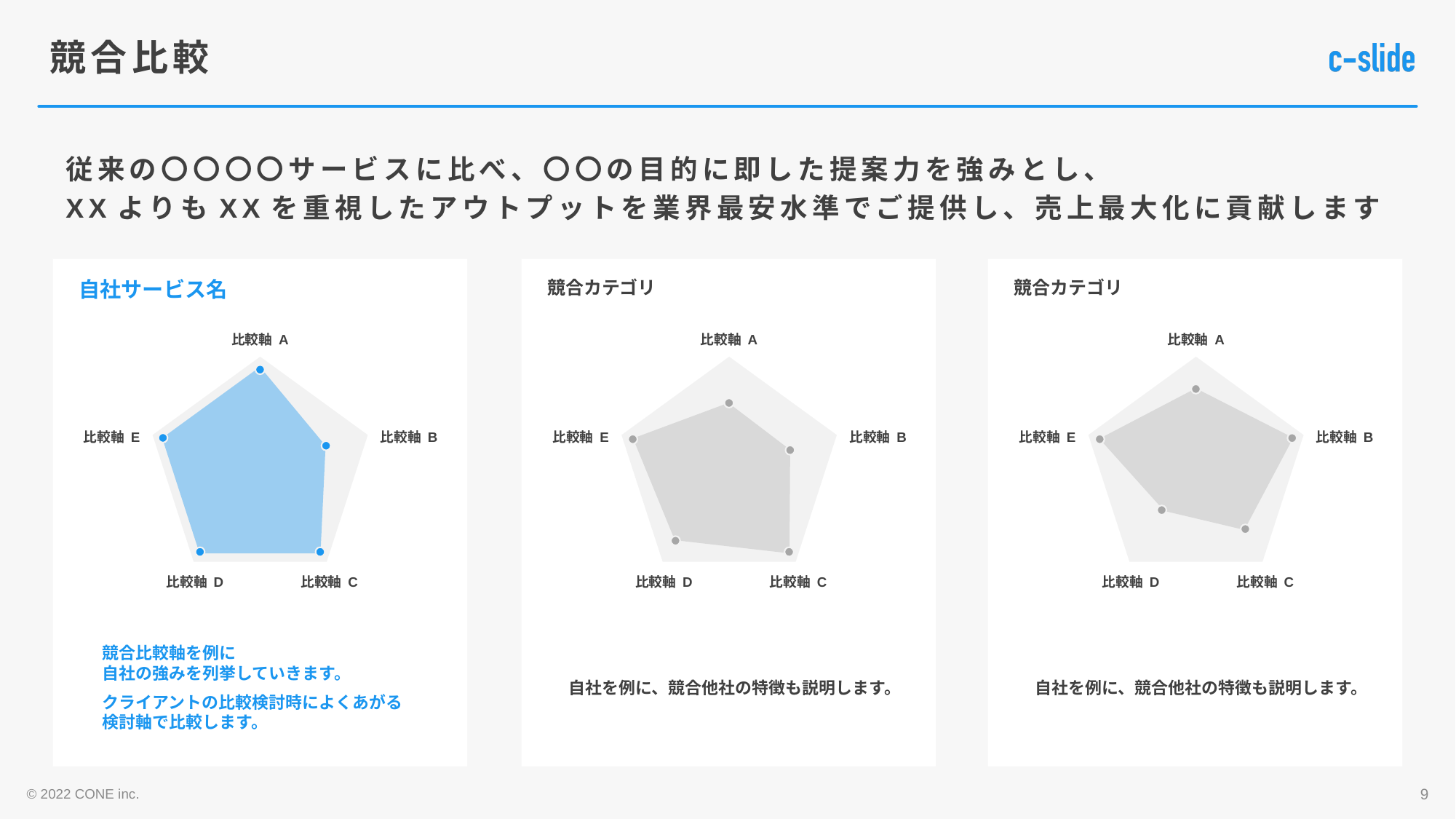

# 競合比較
従来の〇〇〇〇サービスに比べ、〇〇の目的に即した提案力を強みとし、
XXよりもXXを重視したアウトプットを業界最安水準でご提供し、売上最大化に貢献します
自社サービス名
競合カテゴリ
競合カテゴリ
比較軸 A
比較軸 A
比較軸 A

比較軸 E
比較軸 B
比較軸 E
比較軸 B
比較軸 E
比較軸 B

比較軸 D
比較軸 C
比較軸 D
比較軸 C
比較軸 D
比較軸 C
競合比較軸を例に
自社の強みを列挙していきます。
クライアントの比較検討時によくあがる
検討軸で比較します。
自社を例に、競合他社の特徴も説明します。
自社を例に、競合他社の特徴も説明します。
9
© 2022 CONE inc.